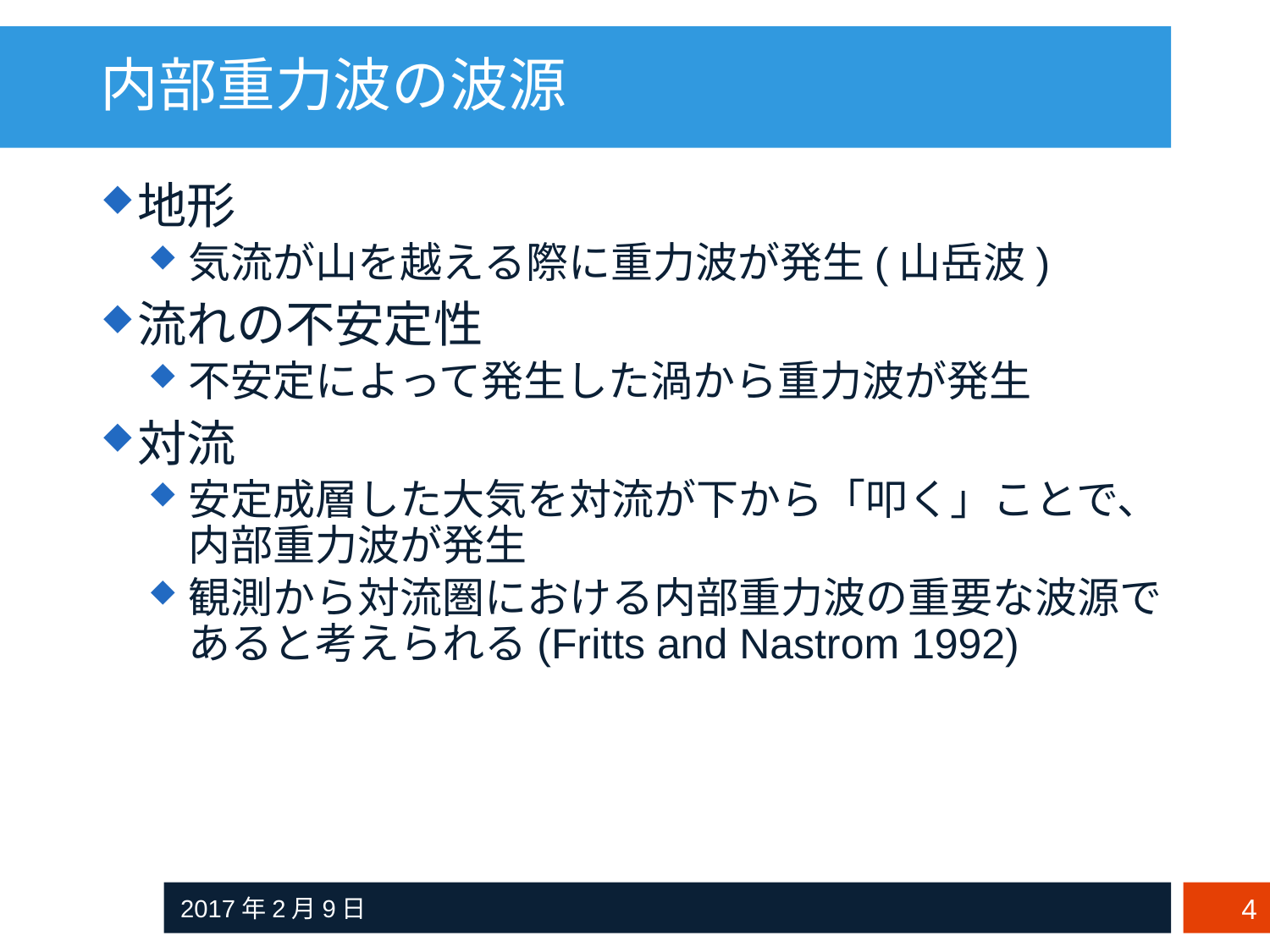

# 内部重力波の波源
地形
気流が山を越える際に重力波が発生(山岳波)
流れの不安定性
不安定によって発生した渦から重力波が発生
対流
安定成層した大気を対流が下から「叩く」ことで、内部重力波が発生
観測から対流圏における内部重力波の重要な波源であると考えられる(Fritts and Nastrom 1992)
2017年2月9日
4